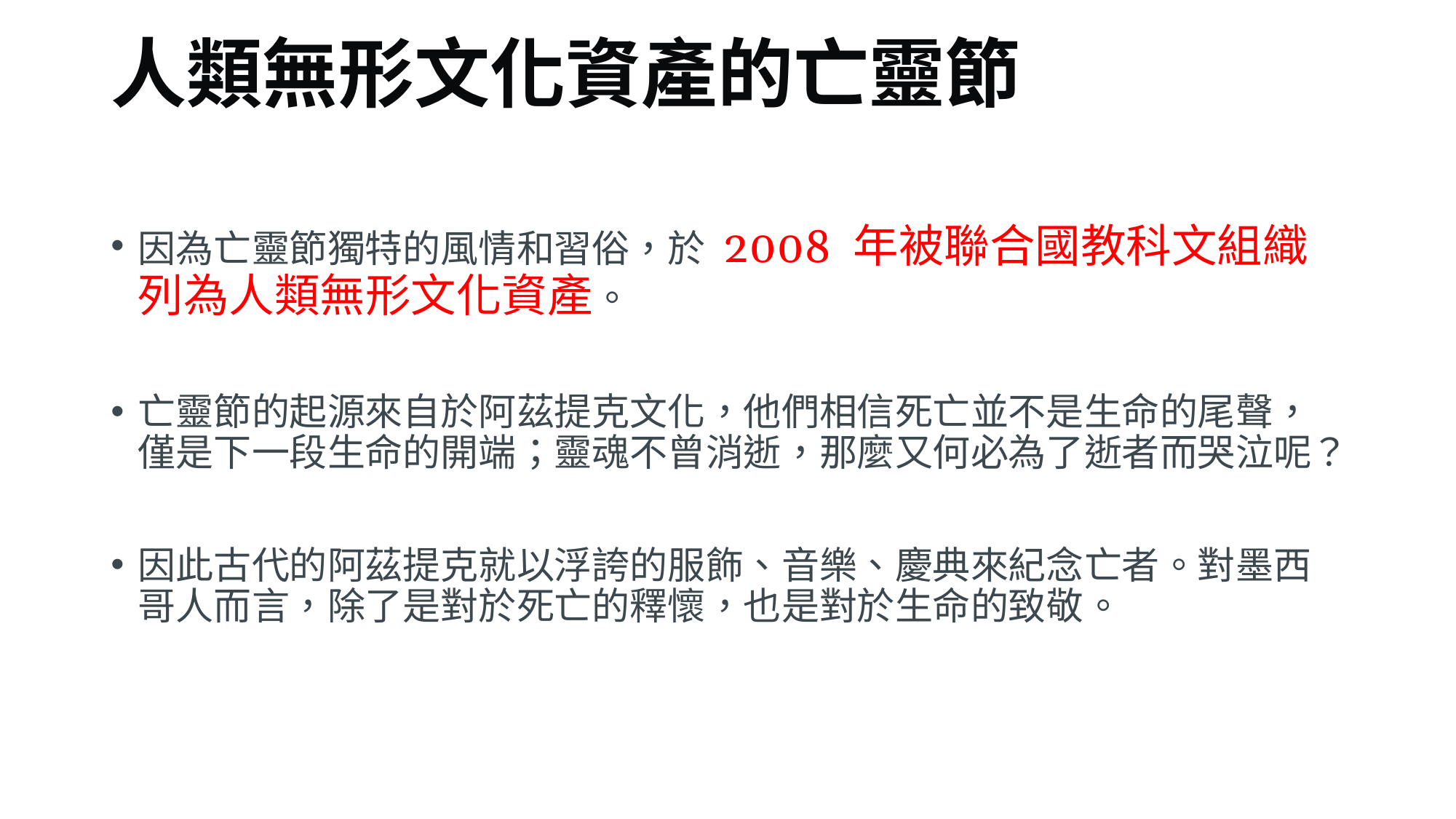

# 人類無形文化資產的亡靈節
因為亡靈節獨特的風情和習俗，於 2008 年被聯合國教科文組織列為人類無形文化資產。

亡靈節的起源來自於阿茲提克文化，他們相信死亡並不是生命的尾聲，僅是下一段生命的開端；靈魂不曾消逝，那麼又何必為了逝者而哭泣呢？

因此古代的阿茲提克就以浮誇的服飾、音樂、慶典來紀念亡者。對墨西哥人而言，除了是對於死亡的釋懷，也是對於生命的致敬。